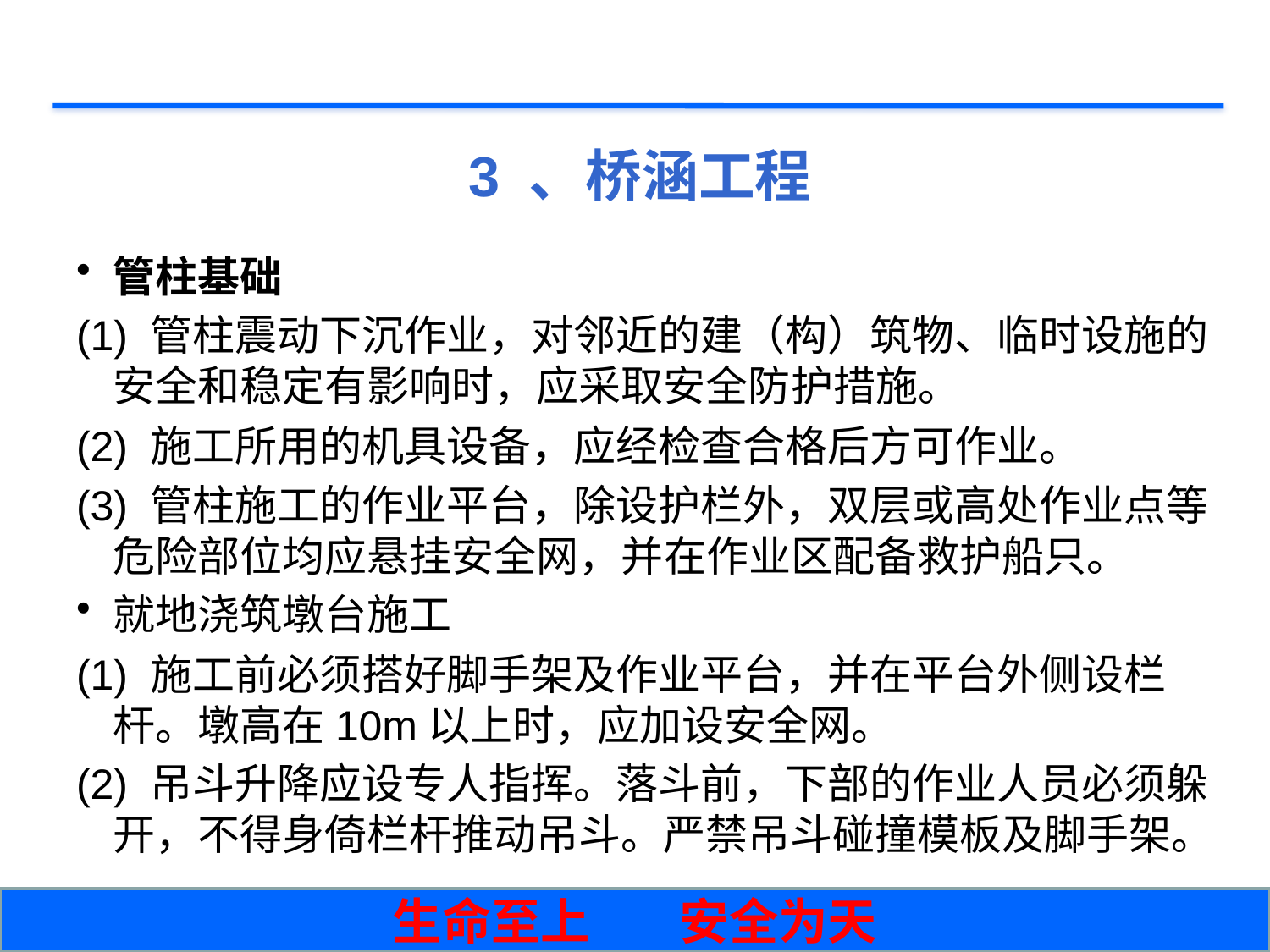

# 3 、桥涵工程
管柱基础
(1) 管柱震动下沉作业，对邻近的建（构）筑物、临时设施的安全和稳定有影响时，应采取安全防护措施。
(2) 施工所用的机具设备，应经检查合格后方可作业。
(3) 管柱施工的作业平台，除设护栏外，双层或高处作业点等危险部位均应悬挂安全网，并在作业区配备救护船只。
就地浇筑墩台施工
(1) 施工前必须搭好脚手架及作业平台，并在平台外侧设栏杆。墩高在10m以上时，应加设安全网。
(2) 吊斗升降应设专人指挥。落斗前，下部的作业人员必须躲开，不得身倚栏杆推动吊斗。严禁吊斗碰撞模板及脚手架。